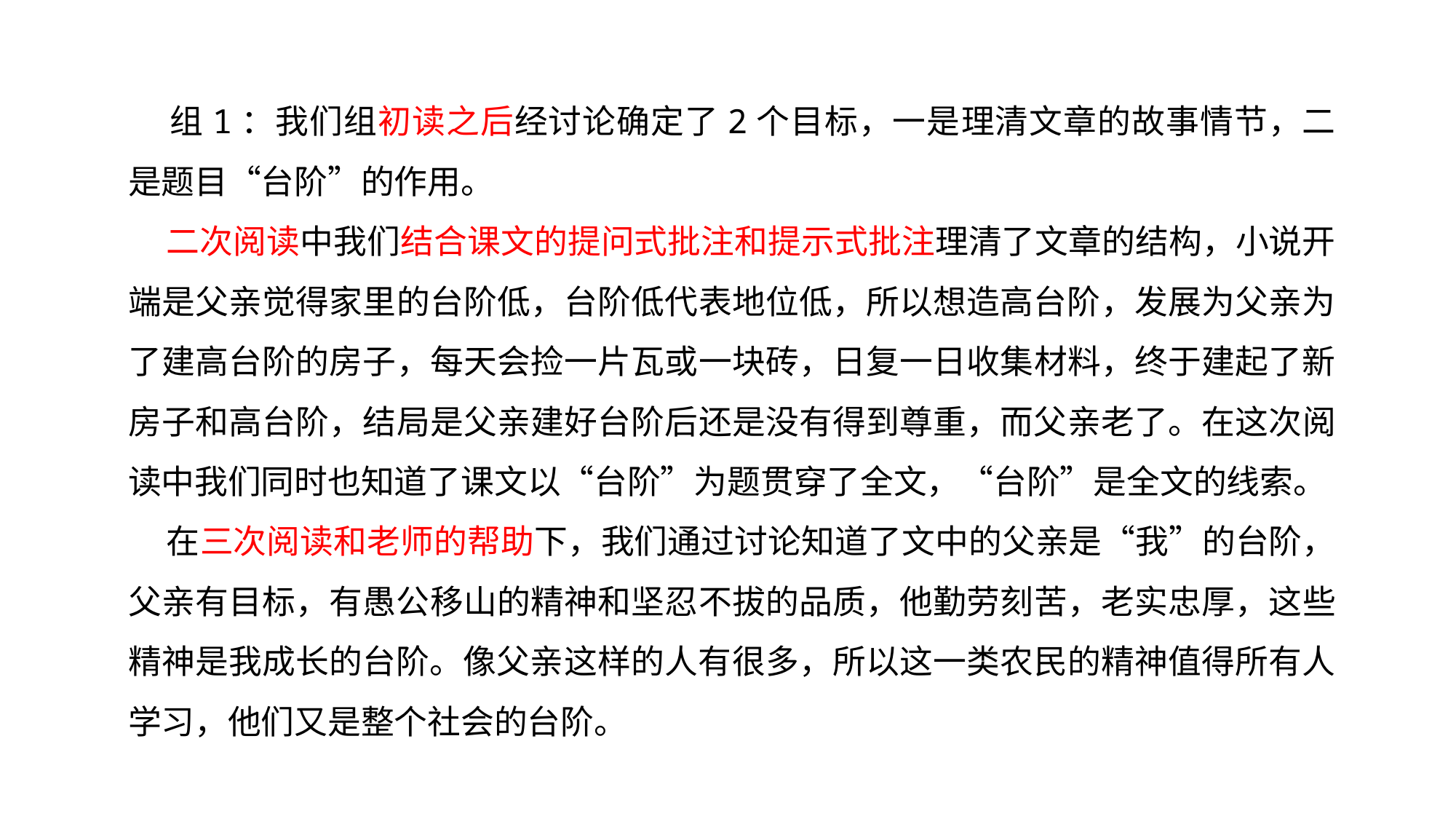

组1：我们组初读之后经讨论确定了2个目标，一是理清文章的故事情节，二是题目“台阶”的作用。
    二次阅读中我们结合课文的提问式批注和提示式批注理清了文章的结构，小说开端是父亲觉得家里的台阶低，台阶低代表地位低，所以想造高台阶，发展为父亲为了建高台阶的房子，每天会捡一片瓦或一块砖，日复一日收集材料，终于建起了新房子和高台阶，结局是父亲建好台阶后还是没有得到尊重，而父亲老了。在这次阅读中我们同时也知道了课文以“台阶”为题贯穿了全文，“台阶”是全文的线索。
    在三次阅读和老师的帮助下，我们通过讨论知道了文中的父亲是“我”的台阶，父亲有目标，有愚公移山的精神和坚忍不拔的品质，他勤劳刻苦，老实忠厚，这些精神是我成长的台阶。像父亲这样的人有很多，所以这一类农民的精神值得所有人学习，他们又是整个社会的台阶。